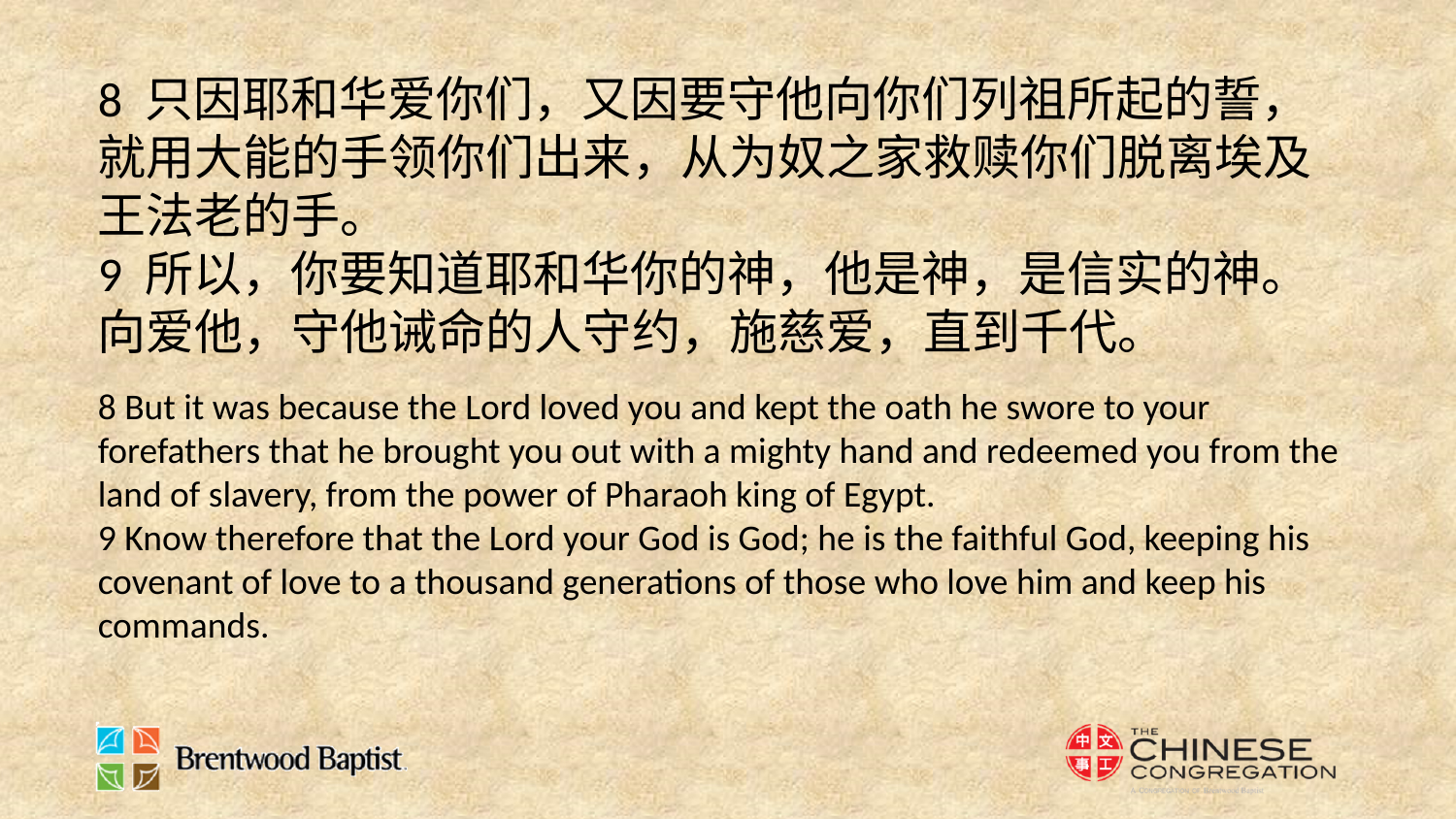

8 只因耶和华爱你们，又因要守他向你们列祖所起的誓，就用大能的手领你们出来，从为奴之家救赎你们脱离埃及王法老的手。
9 所以，你要知道耶和华你的神，他是神，是信实的神。向爱他，守他诫命的人守约，施慈爱，直到千代。

8 But it was because the Lord loved you and kept the oath he swore to your forefathers that he brought you out with a mighty hand and redeemed you from the land of slavery, from the power of Pharaoh king of Egypt.
9 Know therefore that the Lord your God is God; he is the faithful God, keeping his covenant of love to a thousand generations of those who love him and keep his commands.